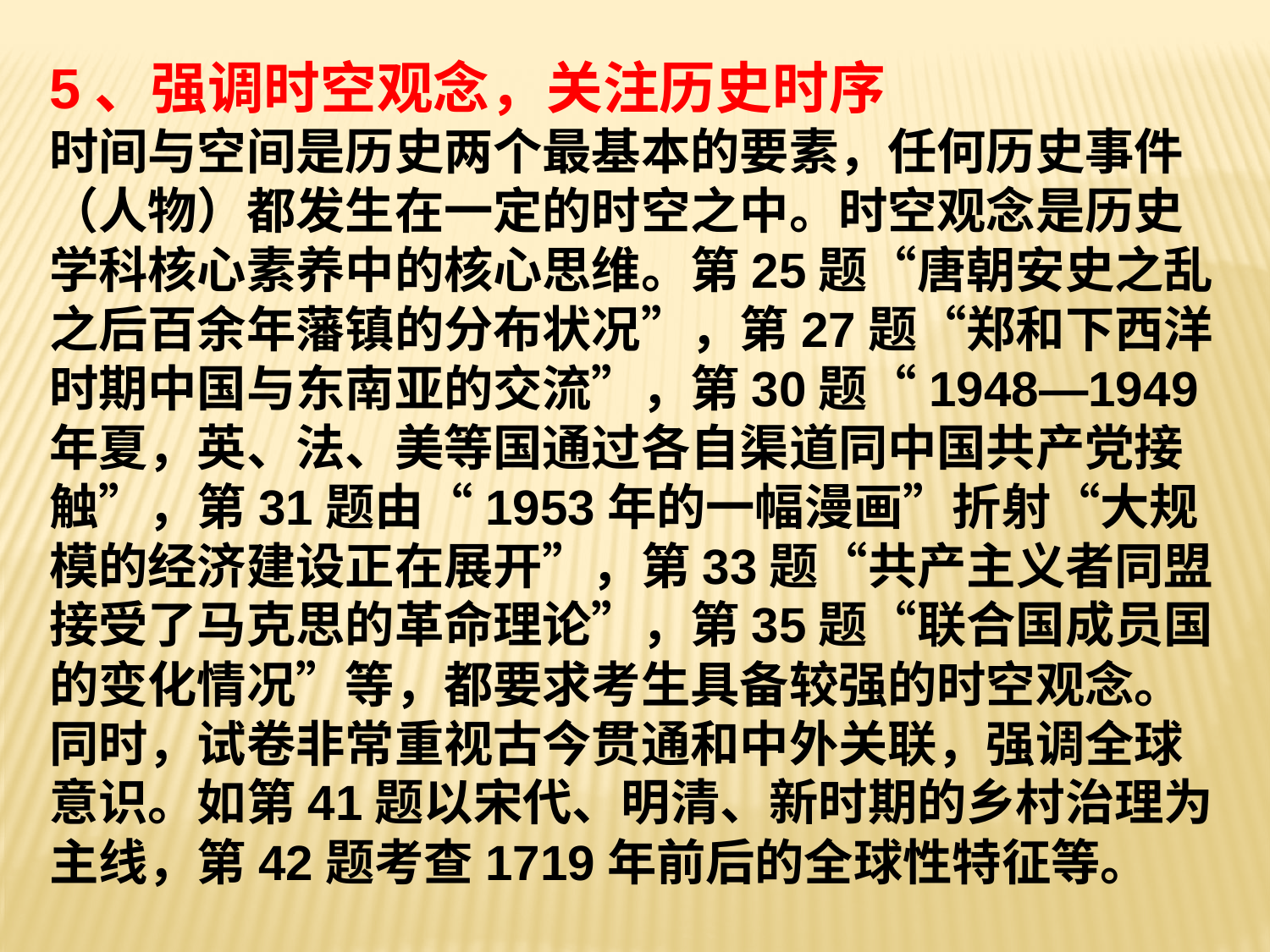

5、强调时空观念，关注历史时序
时间与空间是历史两个最基本的要素，任何历史事件（人物）都发生在一定的时空之中。时空观念是历史学科核心素养中的核心思维。第25题“唐朝安史之乱之后百余年藩镇的分布状况”，第27题“郑和下西洋时期中国与东南亚的交流”，第30题“1948—1949年夏，英、法、美等国通过各自渠道同中国共产党接触”，第31题由“1953年的一幅漫画”折射“大规模的经济建设正在展开”，第33题“共产主义者同盟接受了马克思的革命理论”，第35题“联合国成员国的变化情况”等，都要求考生具备较强的时空观念。同时，试卷非常重视古今贯通和中外关联，强调全球意识。如第41题以宋代、明清、新时期的乡村治理为主线，第42题考查1719年前后的全球性特征等。